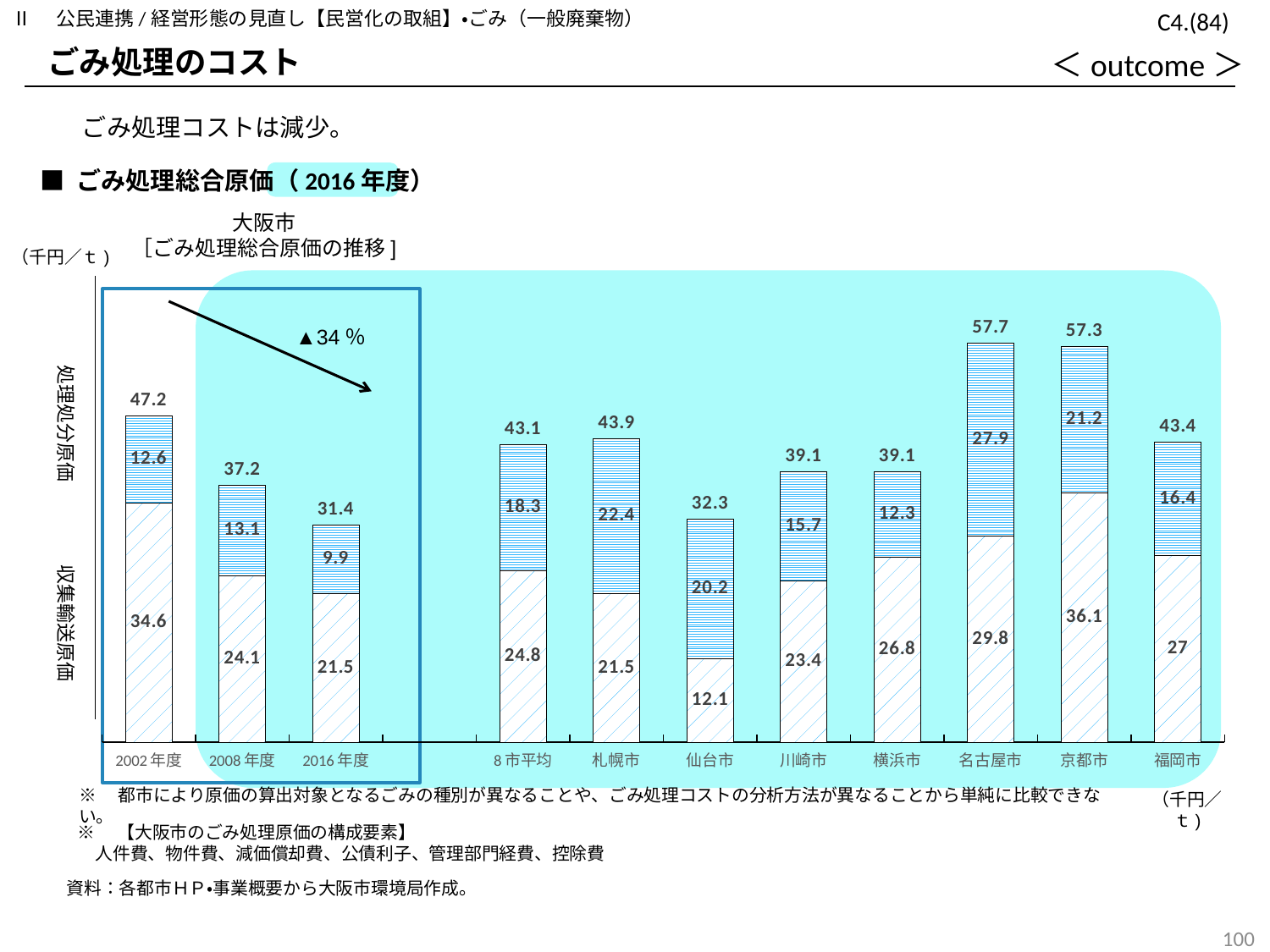

Ⅱ　公民連携/経営形態の見直し【民営化の取組】・ごみ（一般廃棄物）
C4.(84)
ごみ処理のコスト
＜outcome＞

　ごみ処理コストは減少。
■ ごみ処理総合原価（2016年度）

大阪市
［ごみ処理総合原価の推移]
（千円／ｔ)

### Chart

| Category |  |  |  |
|---|---|---|---|
| 2002年度 | 34.6 | 12.6 | 47.2 |
| 2008年度 | 24.1 | 13.1 | 37.2 |
| 2016年度 | 21.5 | 9.9 | 31.4 |
|  | None | None | None |
| 8市平均 | 24.8 | 18.3 | 43.1 |
| 札幌市 | 21.5 | 22.4 | 43.9 |
| 仙台市 | 12.1 | 20.2 | 32.3 |
| 川崎市 | 23.4 | 15.7 | 39.1 |
| 横浜市 | 26.8 | 12.3 | 39.1 |
| 名古屋市 | 29.8 | 27.9 | 57.7 |
| 京都市 | 36.1 | 21.2 | 57.3 |
| 福岡市 | 27.0 | 16.4 | 43.4 |

▲34％
処理処分原価
収集輸送原価
※　都市により原価の算出対象となるごみの種別が異なることや、ごみ処理コストの分析方法が異なることから単純に比較できない。
（千円／ｔ)
※　【大阪市のごみ処理原価の構成要素】
人件費、物件費、減価償却費、公債利子、管理部門経費、控除費
資料：各都市ＨＰ・事業概要から大阪市環境局作成。
100